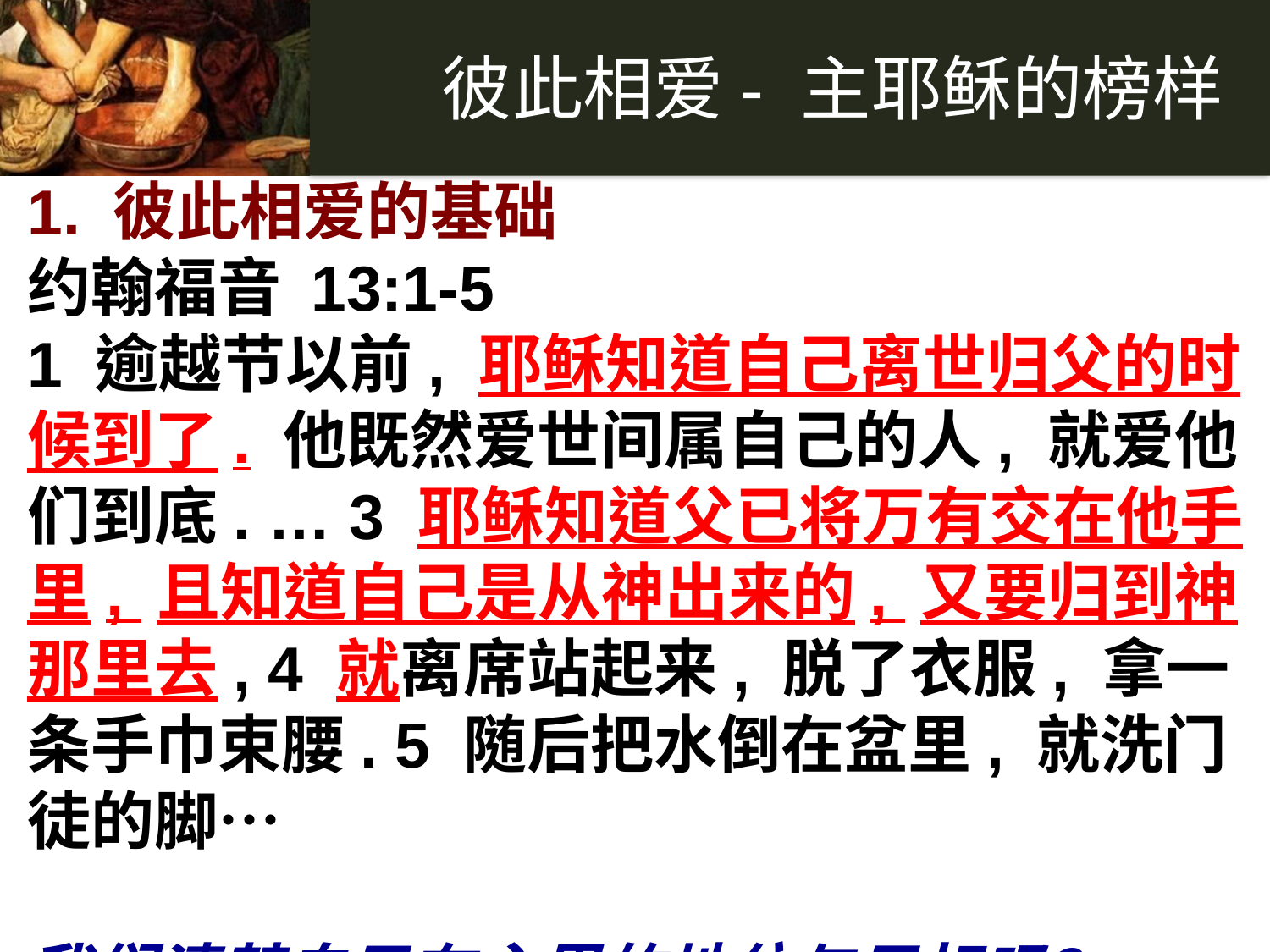

1. 彼此相爱的基础
约翰福音 13:1-5
1 逾越节以前, 耶稣知道自己离世归父的时候到了. 他既然爱世间属自己的人, 就爱他们到底. … 3 耶稣知道父已将万有交在他手里, 且知道自己是从神出来的, 又要归到神那里去, 4 就离席站起来, 脱了衣服, 拿一条手巾束腰. 5 随后把水倒在盆里, 就洗门徒的脚…

我们清楚自己在主里的地位与目标吗？